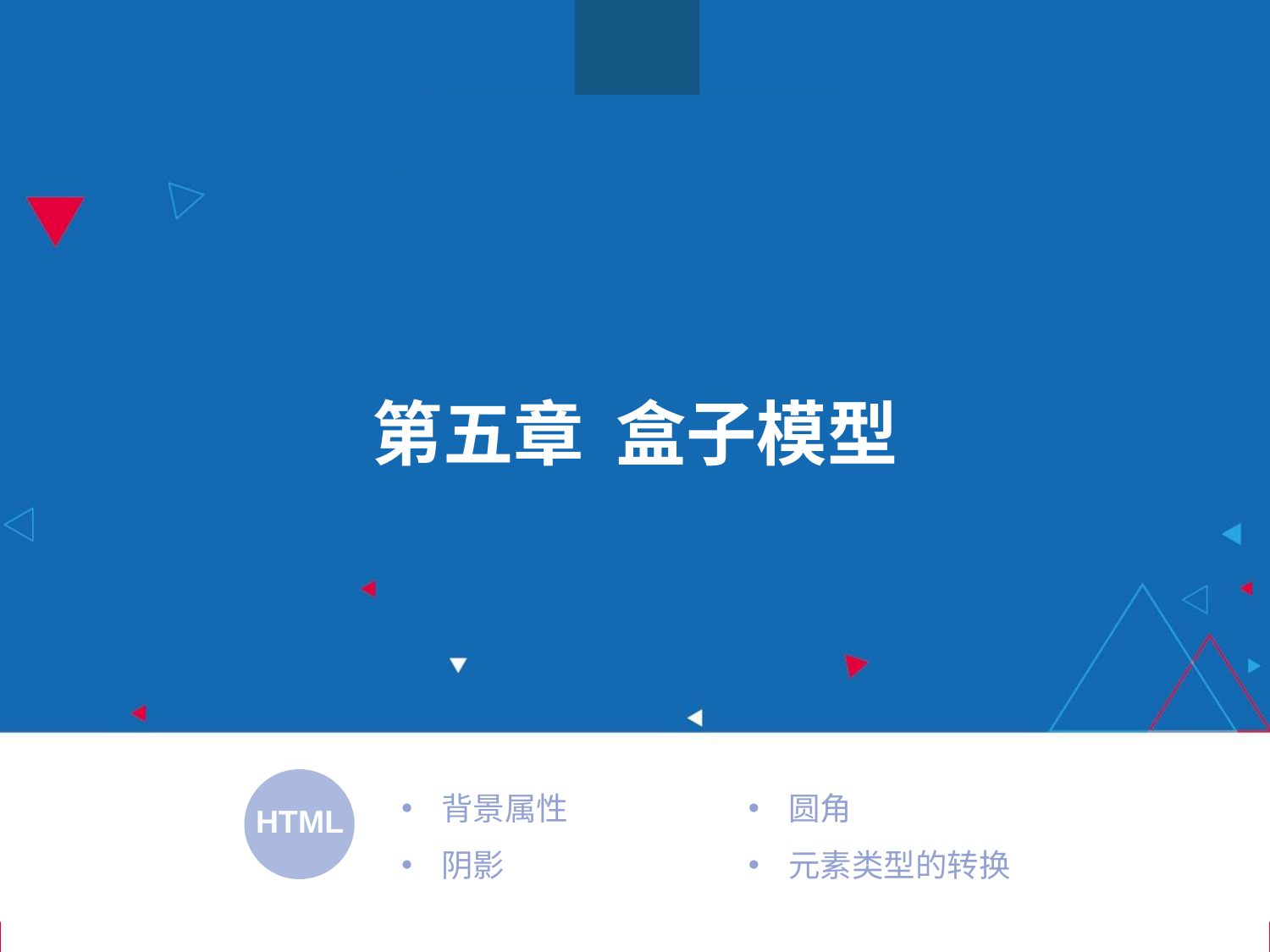

第五章  盒子模型
圆角
元素类型的转换

背景属性
阴影

HTML